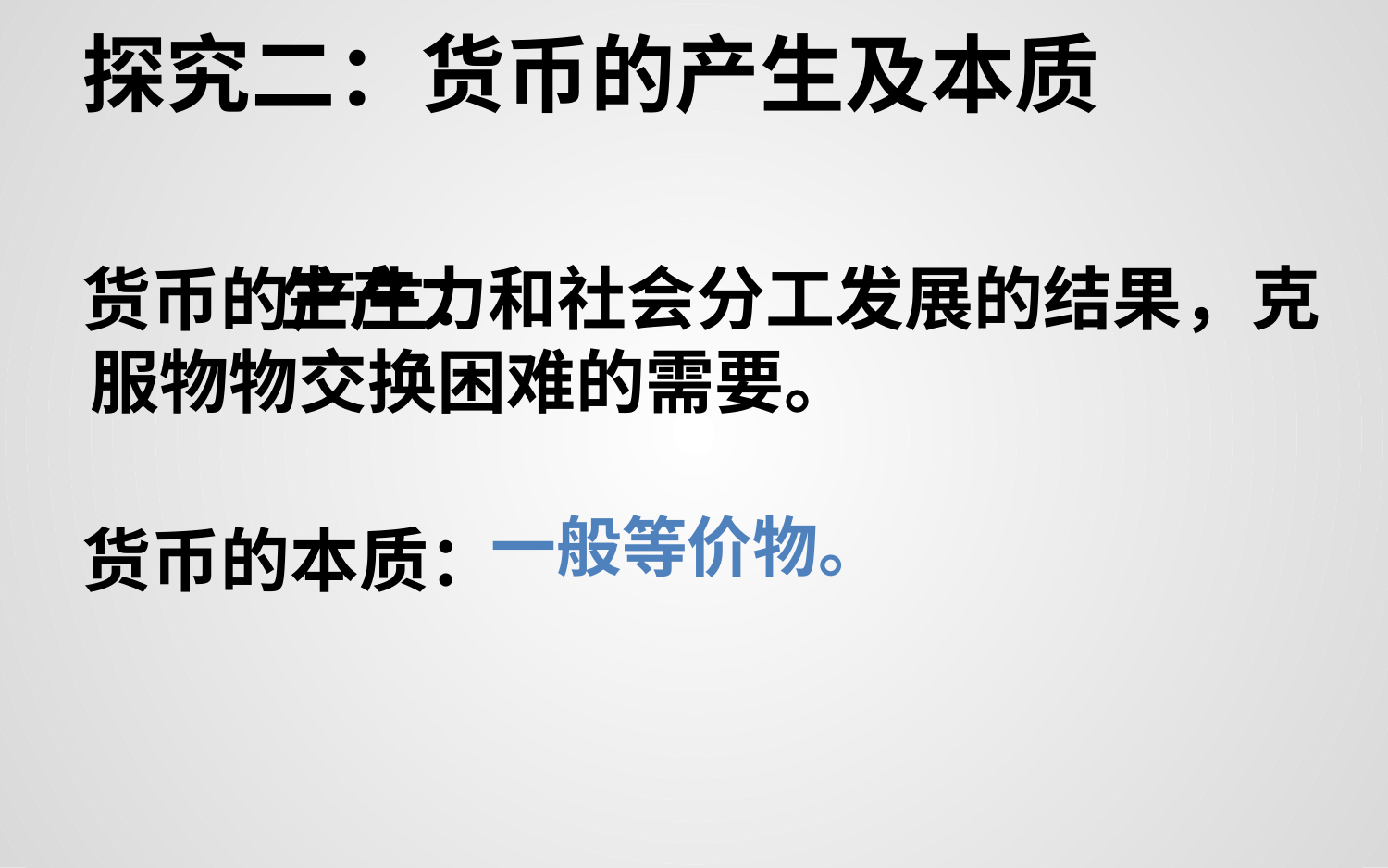

探究二：货币的产生及本质
           生产力和社会分工发展的结果，克服物物交换困难的需要。
货币的产生：
# 一般等价物。
货币的本质：